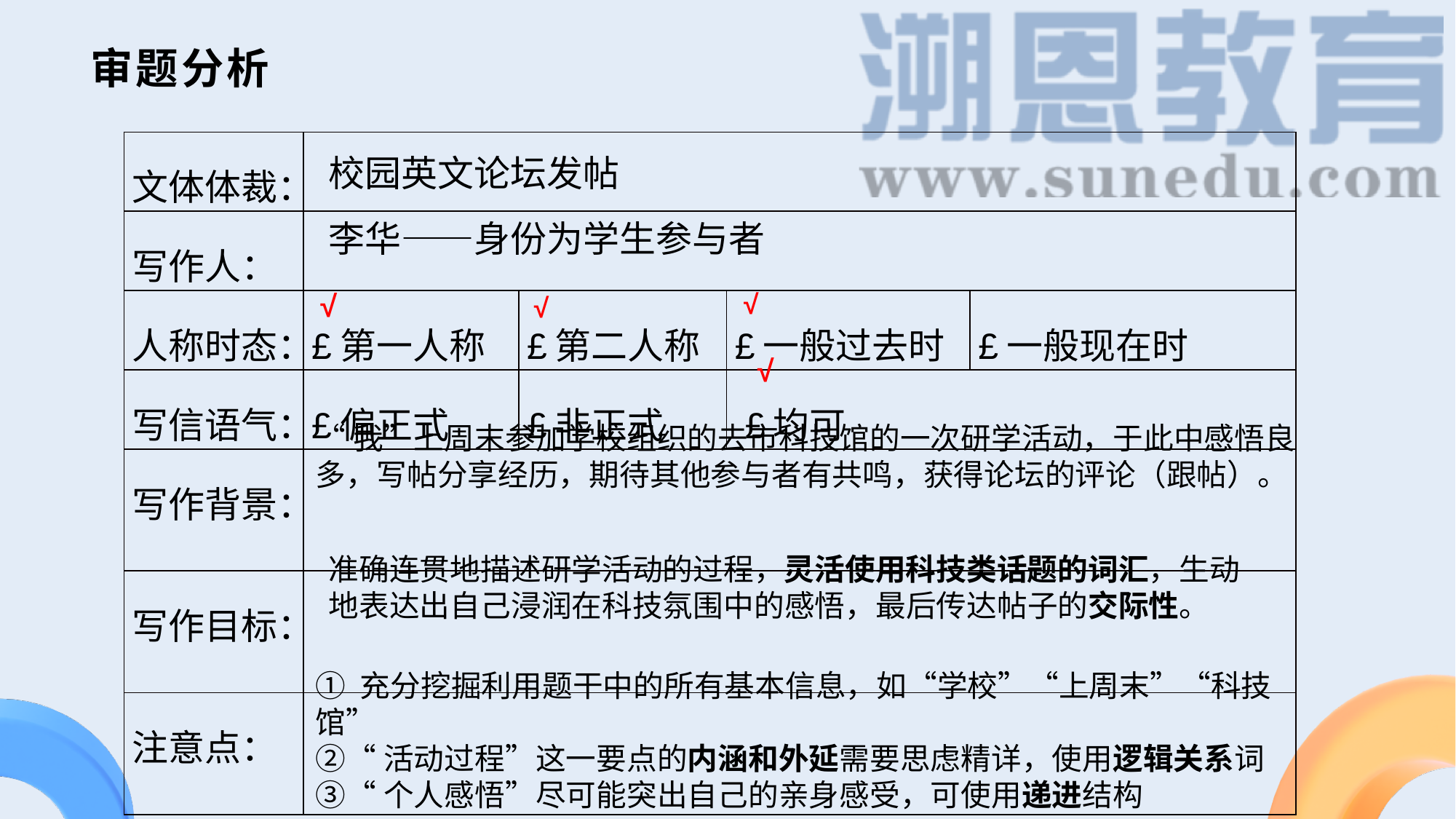

审题分析
| 文体体裁： |  |  |  |  |
| --- | --- | --- | --- | --- |
| 写作人： |  |  |  |  |
| 人称时态： | £第一人称 | £第二人称 | £一般过去时 | £一般现在时 |
| 写信语气： | £偏正式 | £非正式 | £均可 |  |
| 写作背景： |  |  |  |  |
| 写作目标： |  |  |  |  |
| 注意点： |  |  |  |  |
校园英文论坛发帖
李华——身份为学生参与者
√
√
√
√
“我”上周末参加学校组织的去市科技馆的一次研学活动，于此中感悟良多，写帖分享经历，期待其他参与者有共鸣，获得论坛的评论（跟帖）。
准确连贯地描述研学活动的过程，灵活使用科技类话题的词汇，生动地表达出自己浸润在科技氛围中的感悟，最后传达帖子的交际性。
① 充分挖掘利用题干中的所有基本信息，如“学校”“上周末”“科技馆”
②“活动过程”这一要点的内涵和外延需要思虑精详，使用逻辑关系词
③“个人感悟”尽可能突出自己的亲身感受，可使用递进结构